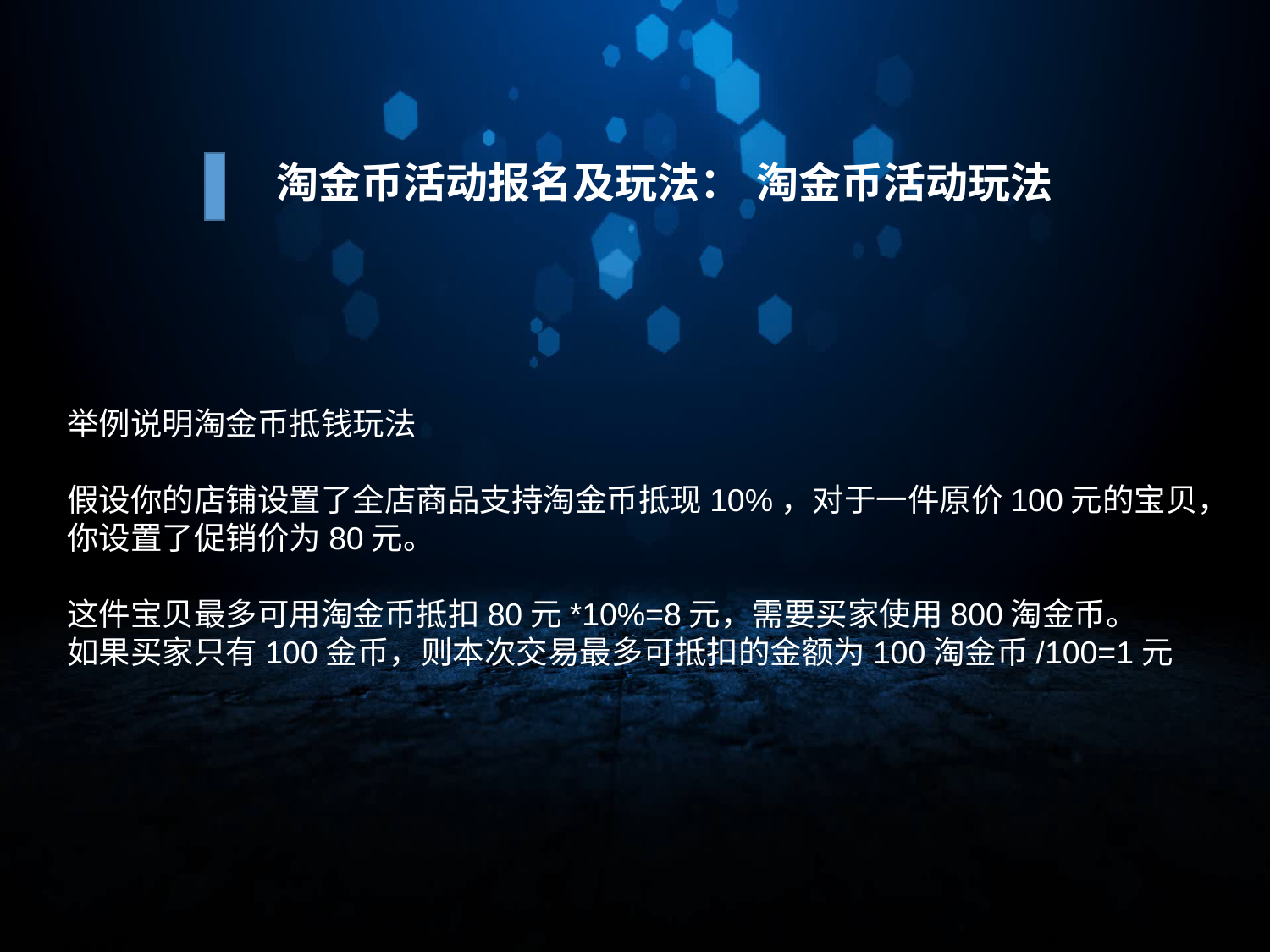

淘金币活动玩法
淘金币活动报名及玩法：

举例说明淘金币抵钱玩法

假设你的店铺设置了全店商品支持淘金币抵现10%，对于一件原价100元的宝贝，你设置了促销价为80元。

这件宝贝最多可用淘金币抵扣80元*10%=8元，需要买家使用800淘金币。
如果买家只有100金币，则本次交易最多可抵扣的金额为100淘金币/100=1元